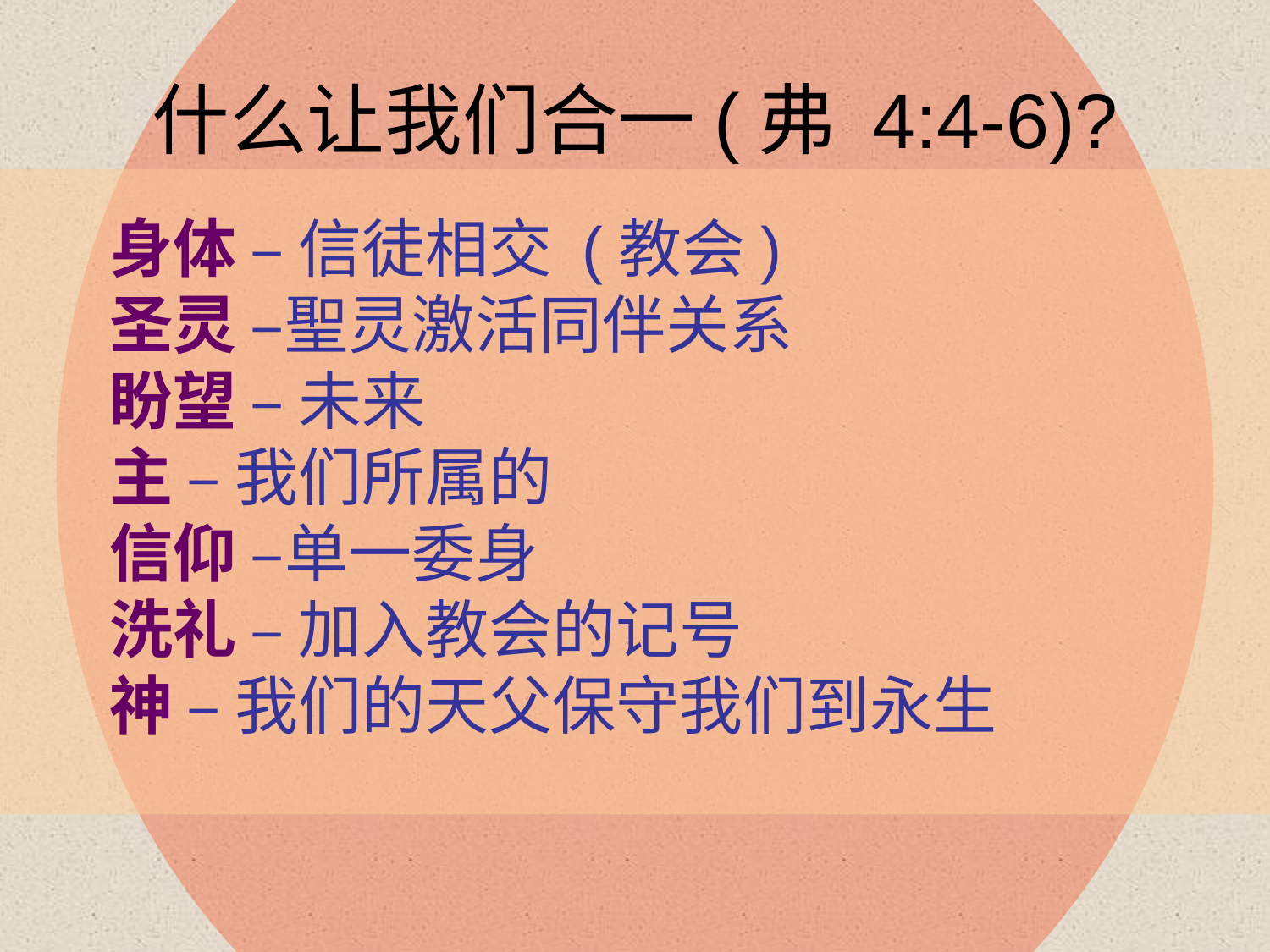

什么让我们合一(弗 4:4-6)?

身体 – 信徒相交 (教会)
圣灵 –聖灵激活同伴关系
盼望 – 未来
主 – 我们所属的
信仰 –单一委身
洗礼 – 加入教会的记号
神 – 我们的天父保守我们到永生